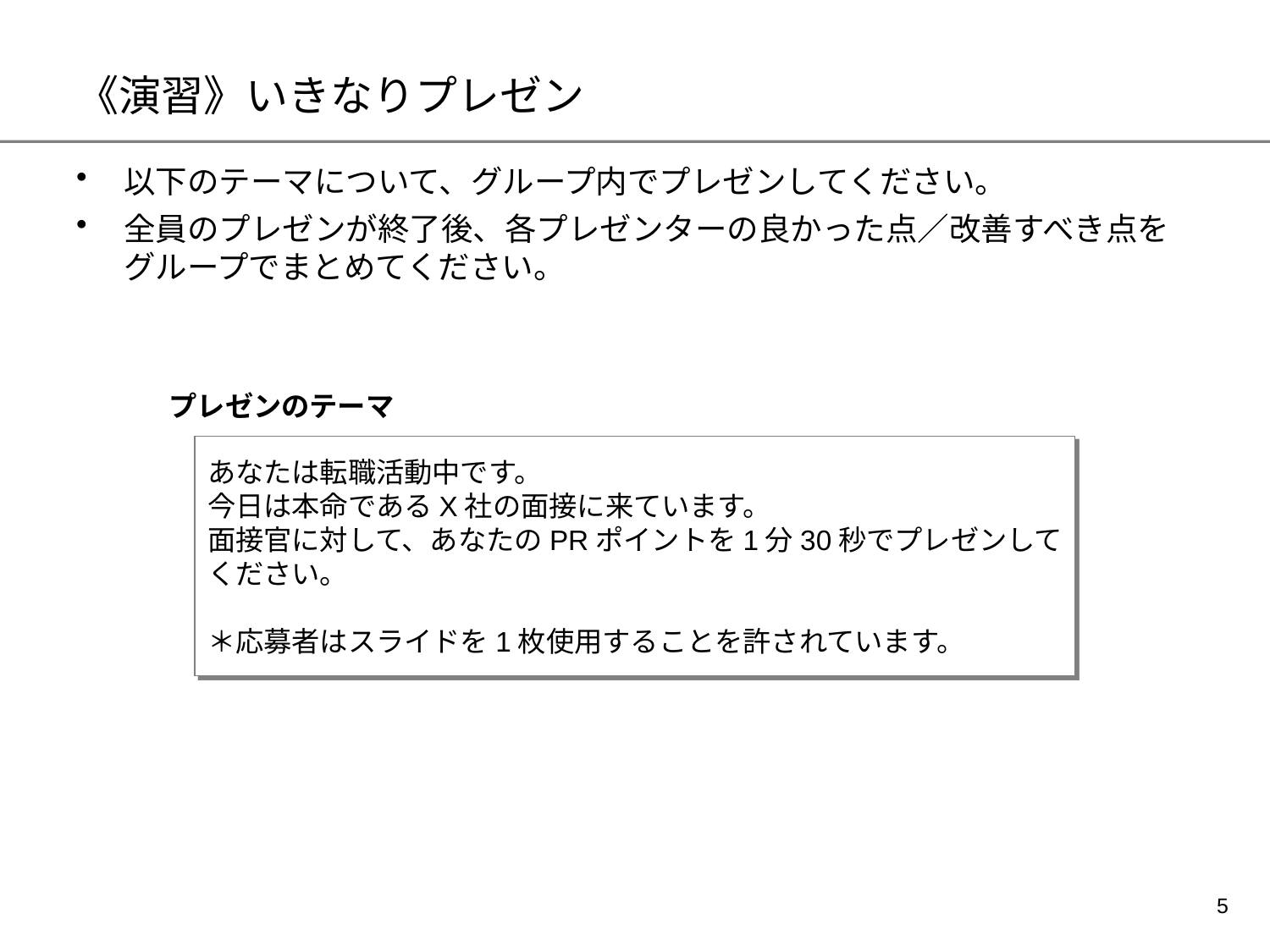

# 《演習》いきなりプレゼン
以下のテーマについて、グループ内でプレゼンしてください。
全員のプレゼンが終了後、各プレゼンターの良かった点／改善すべき点をグループでまとめてください。
プレゼンのテーマ
あなたは転職活動中です。
今日は本命であるX社の面接に来ています。
面接官に対して、あなたのPRポイントを1分30秒でプレゼンしてください。

＊応募者はスライドを1枚使用することを許されています。
5